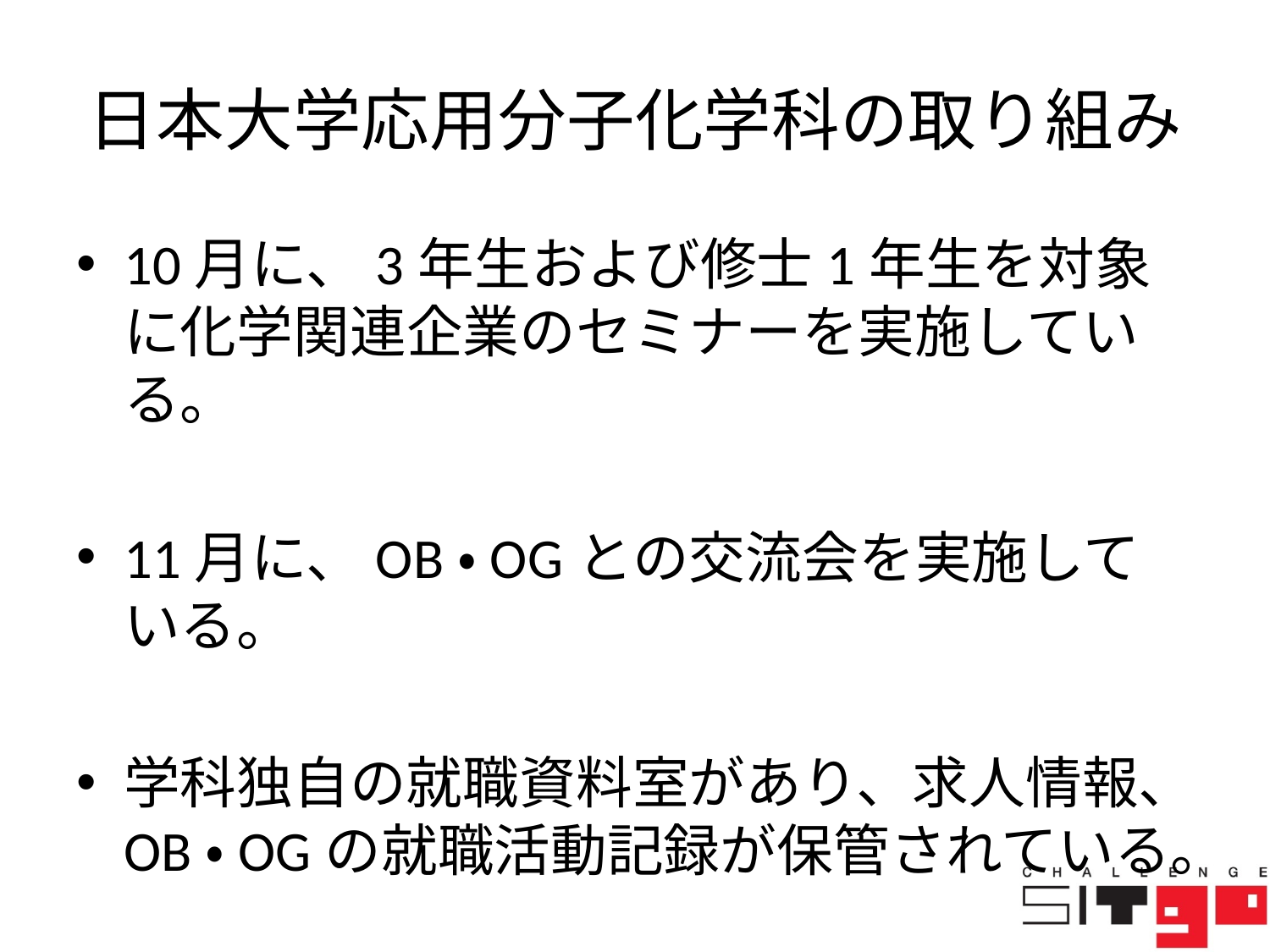

# 日本大学応用分子化学科の取り組み
10月に、3年生および修士1年生を対象に化学関連企業のセミナーを実施している。

11月に、OB・OGとの交流会を実施している。

学科独自の就職資料室があり、求人情報、OB・OGの就職活動記録が保管されている。